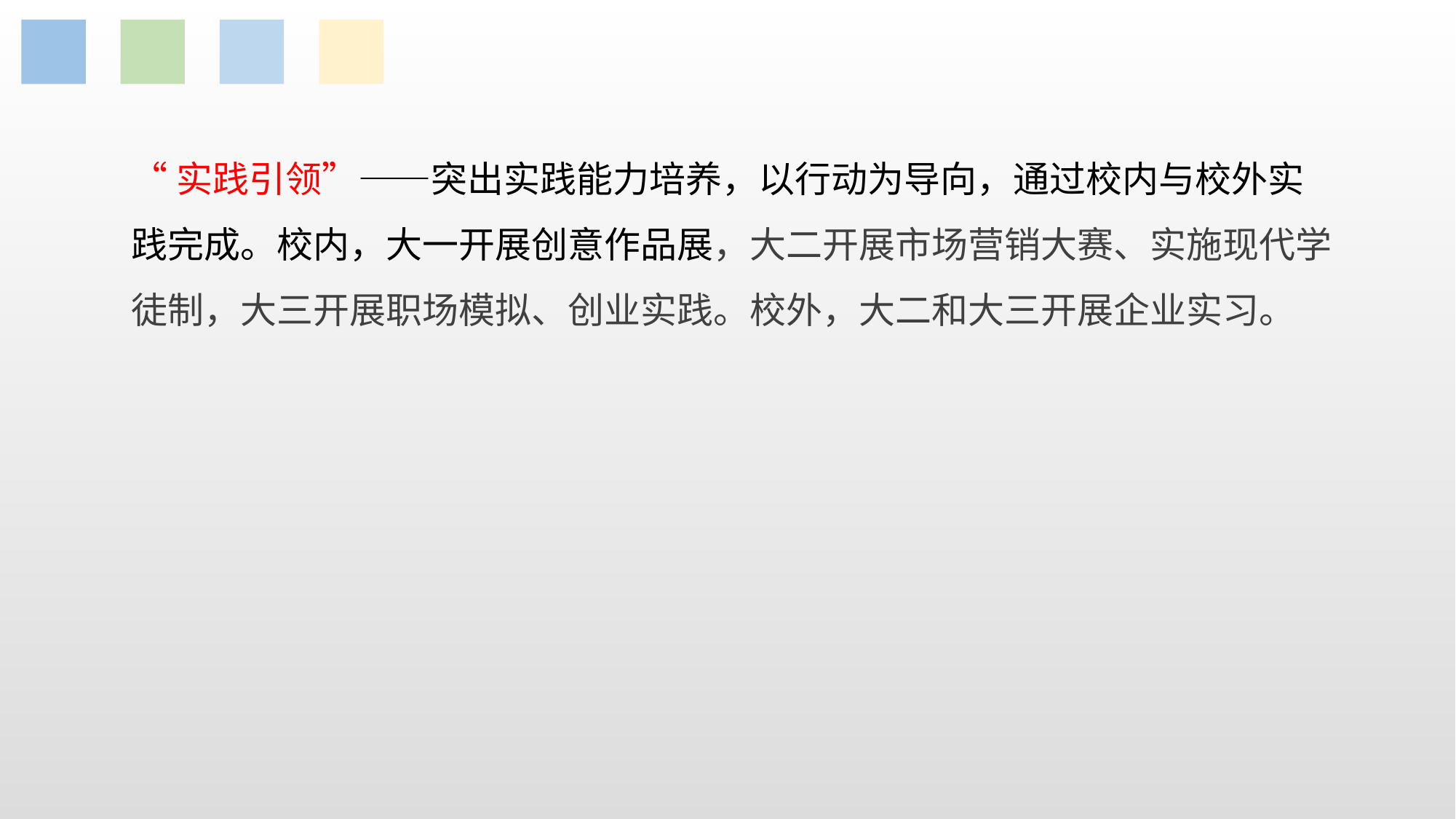

“实践引领”——突出实践能力培养，以行动为导向，通过校内与校外实践完成。校内，大一开展创意作品展，大二开展市场营销大赛、实施现代学徒制，大三开展职场模拟、创业实践。校外，大二和大三开展企业实习。